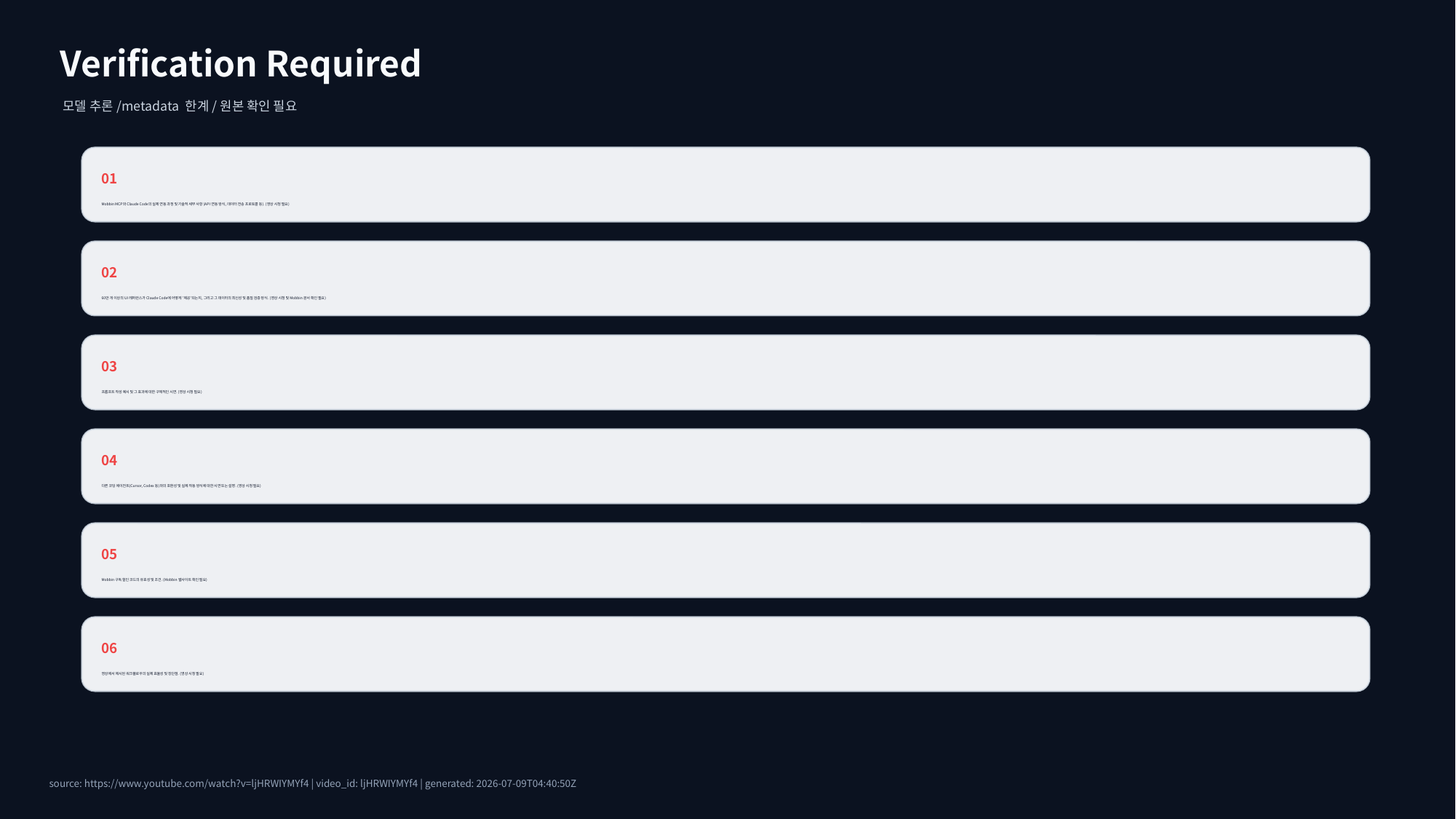

Verification Required
모델 추론/metadata 한계/원본 확인 필요

01
Mobbin MCP와 Claude Code의 실제 연동 과정 및 기술적 세부 사항 (API 연동 방식, 데이터 전송 프로토콜 등). (영상 시청 필요)

02
60만 개 이상의 UI 레퍼런스가 Claude Code에 어떻게 '제공'되는지, 그리고 그 데이터의 최신성 및 품질 검증 방식. (영상 시청 및 Mobbin 문서 확인 필요)

03
프롬프트 작성 예시 및 그 효과에 대한 구체적인 시연. (영상 시청 필요)

04
다른 코딩 에이전트(Cursor, Codex 등)와의 호환성 및 실제 작동 방식에 대한 시연 또는 설명. (영상 시청 필요)

05
Mobbin 구독 할인 코드의 유효성 및 조건. (Mobbin 웹사이트 확인 필요)

06
영상에서 제시된 워크플로우의 실제 효율성 및 장단점. (영상 시청 필요)
source: https://www.youtube.com/watch?v=ljHRWIYMYf4 | video_id: ljHRWIYMYf4 | generated: 2026-07-09T04:40:50Z